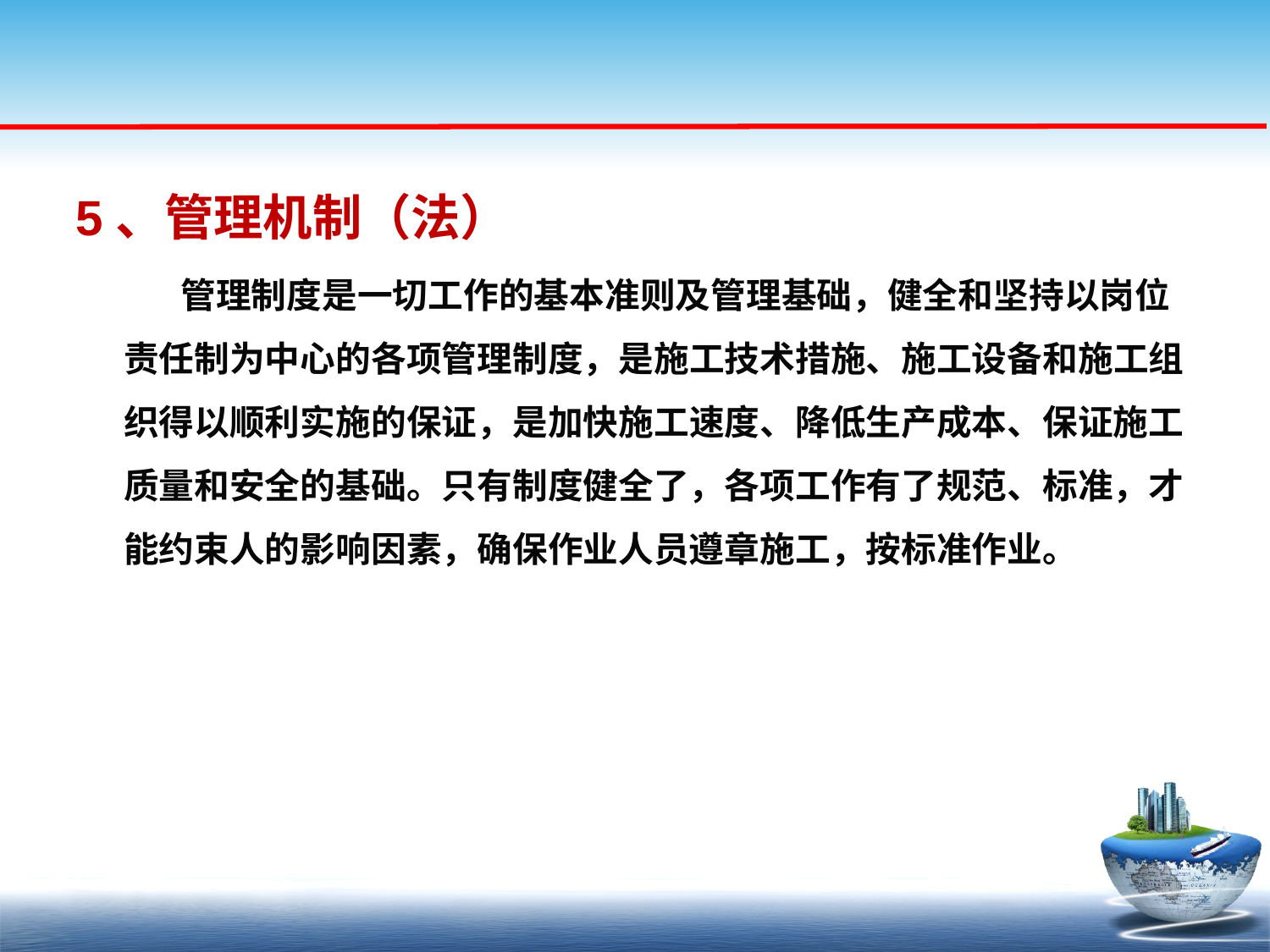

5、管理机制（法）
            管理制度是一切工作的基本准则及管理基础，健全和坚持以岗位责任制为中心的各项管理制度，是施工技术措施、施工设备和施工组织得以顺利实施的保证，是加快施工速度、降低生产成本、保证施工质量和安全的基础。只有制度健全了，各项工作有了规范、标准，才能约束人的影响因素，确保作业人员遵章施工，按标准作业。